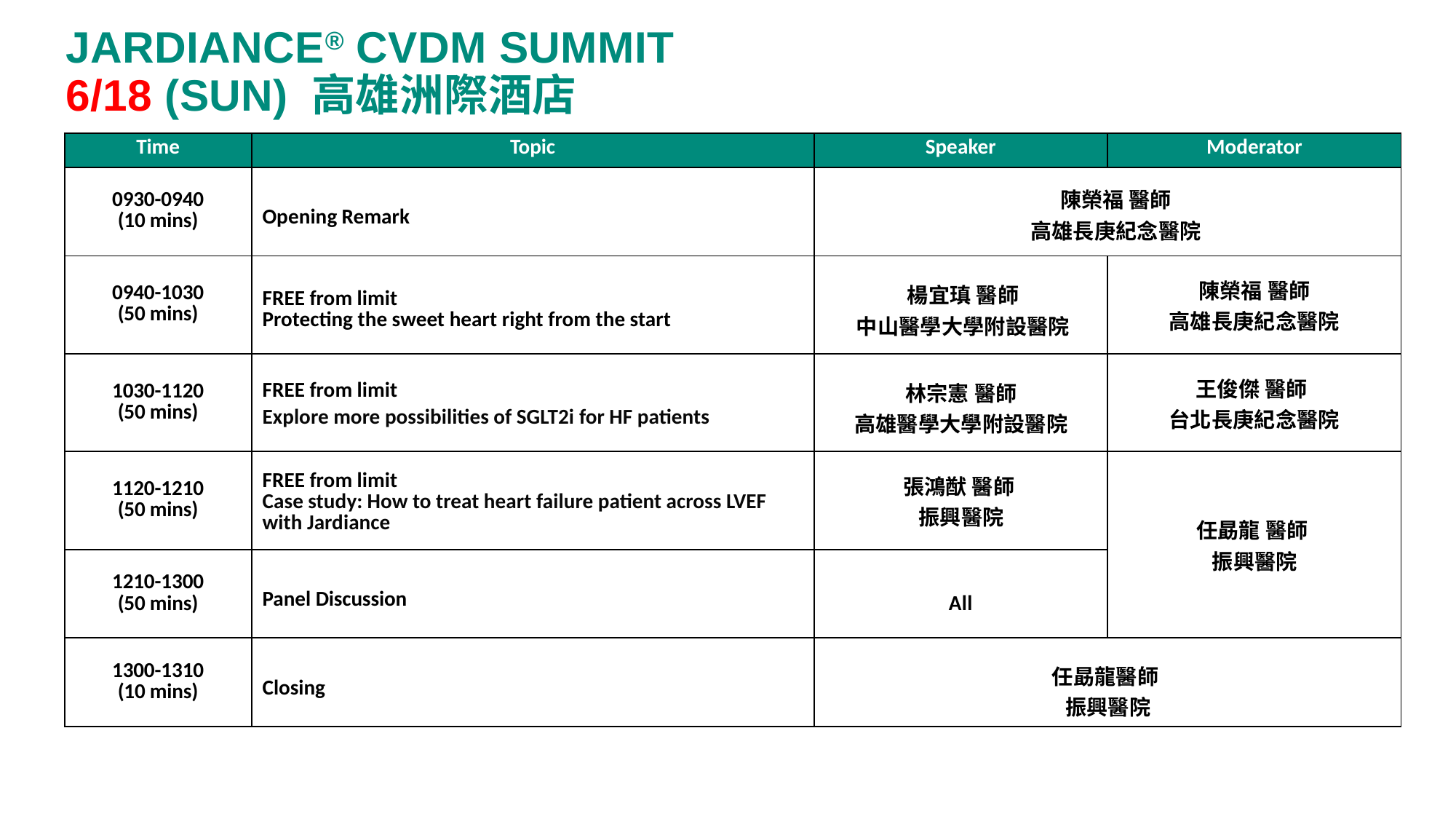

# JARDIANCE® CVDM SUMMIT 6/18 (SUN) 高雄洲際酒店
| Time | Topic | Speaker | Moderator |
| --- | --- | --- | --- |
| 0930-0940 (10 mins) | Opening Remark | 陳榮福 醫師 高雄長庚紀念醫院 |  |
| 0940-1030 (50 mins) | FREE from limit Protecting the sweet heart right from the start | 楊宜瑱 醫師 中山醫學大學附設醫院 | 陳榮福 醫師 高雄長庚紀念醫院 |
| 1030-1120 (50 mins) | FREE from limit Explore more possibilities of SGLT2i for HF patients | 林宗憲 醫師 高雄醫學大學附設醫院 | 王俊傑 醫師 台北長庚紀念醫院 |
| 1120-1210 (50 mins) | FREE from limit Case study: How to treat heart failure patient across LVEF with Jardiance | 張鴻猷 醫師 振興醫院 | 任勗龍 醫師 振興醫院 |
| 1210-1300 (50 mins) | Panel Discussion | All |  |
| 1300-1310 (10 mins) | Closing | 任勗龍醫師 振興醫院 |  |